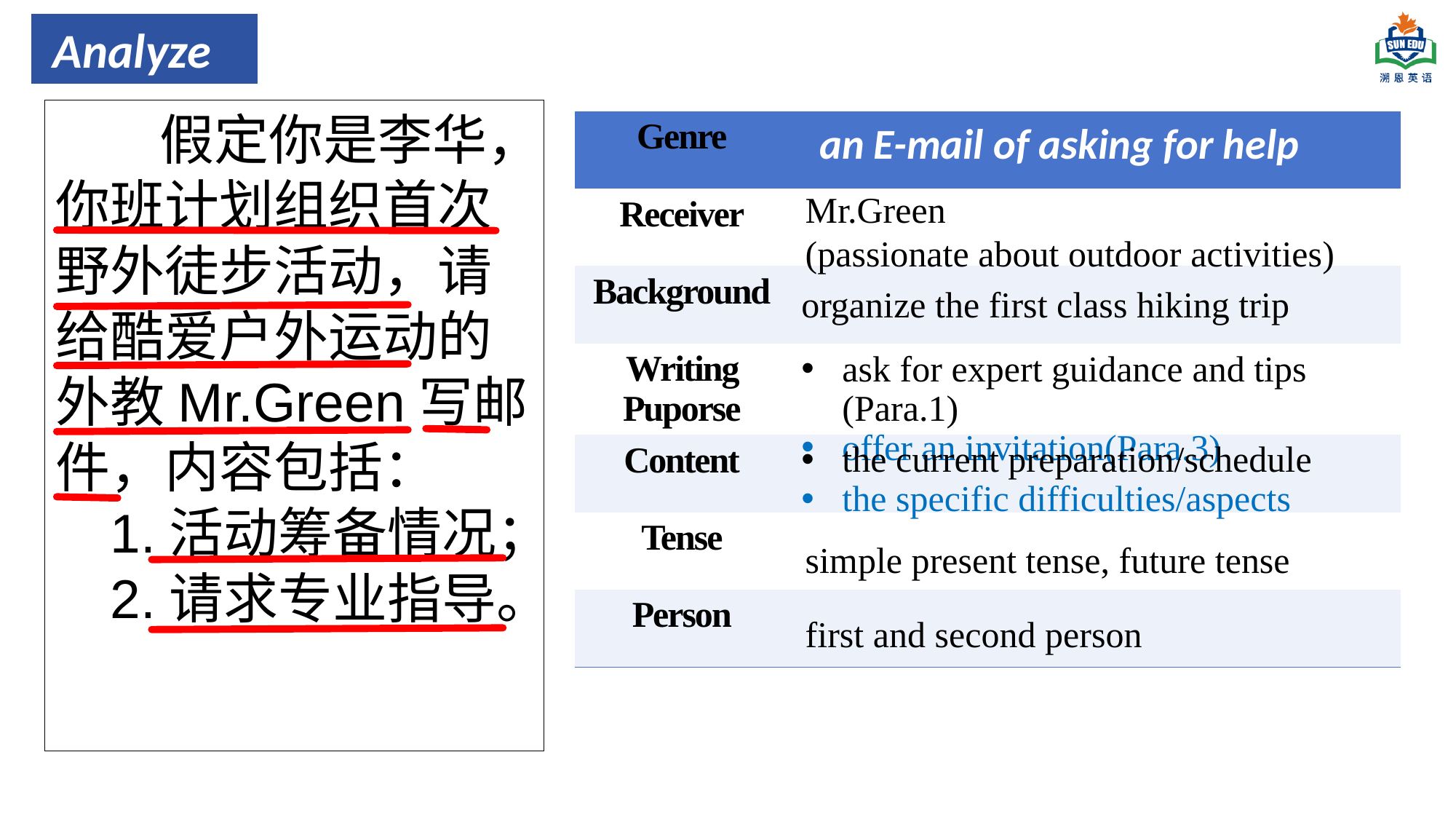

Analyze
   假定你是李华，你班计划组织首次野外徒步活动，请给酷爱户外运动的外教Mr.Green写邮件，内容包括：
1.活动筹备情况；
2.请求专业指导。
| Genre |  |
| --- | --- |
| Receiver |  |
| Background |  |
| Writing Puporse |  |
| Content |  |
| Tense |  |
| Person |  |
an E-mail of asking for help
Mr.Green
(passionate about outdoor activities)
organize the first class hiking trip
ask for expert guidance and tips (Para.1)
offer an invitation(Para.3)
the current preparation/schedule
the specific difficulties/aspects

simple present tense, future tense
first and second person